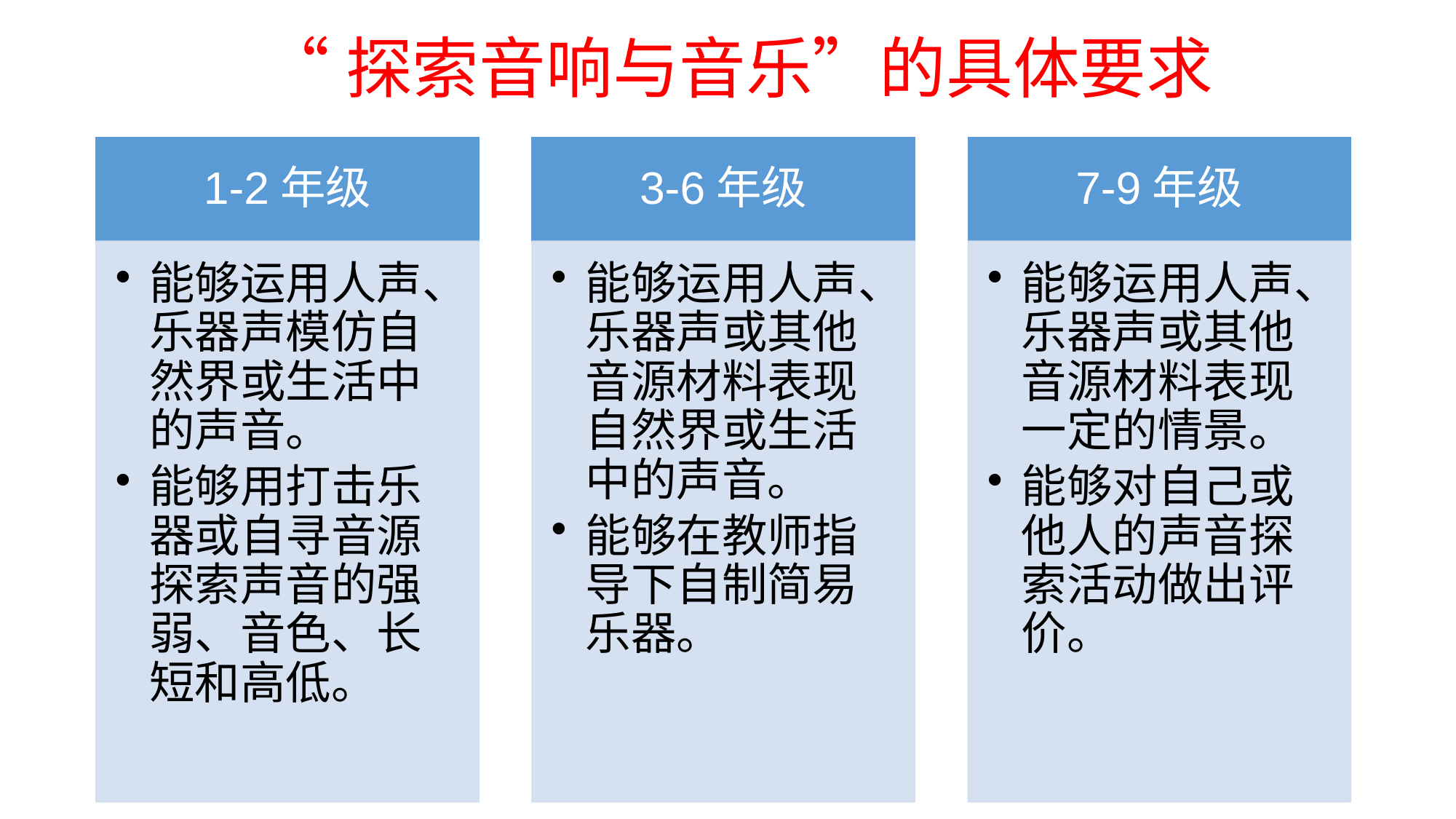

# “探索音响与音乐”的具体要求
1-2年级
能够运用人声、乐器声模仿自然界或生活中的声音。
能够用打击乐器或自寻音源探索声音的强弱、音色、长短和高低。
3-6年级
能够运用人声、乐器声或其他音源材料表现自然界或生活中的声音。
能够在教师指导下自制简易乐器。
7-9年级
能够运用人声、乐器声或其他音源材料表现一定的情景。
能够对自己或他人的声音探索活动做出评价。